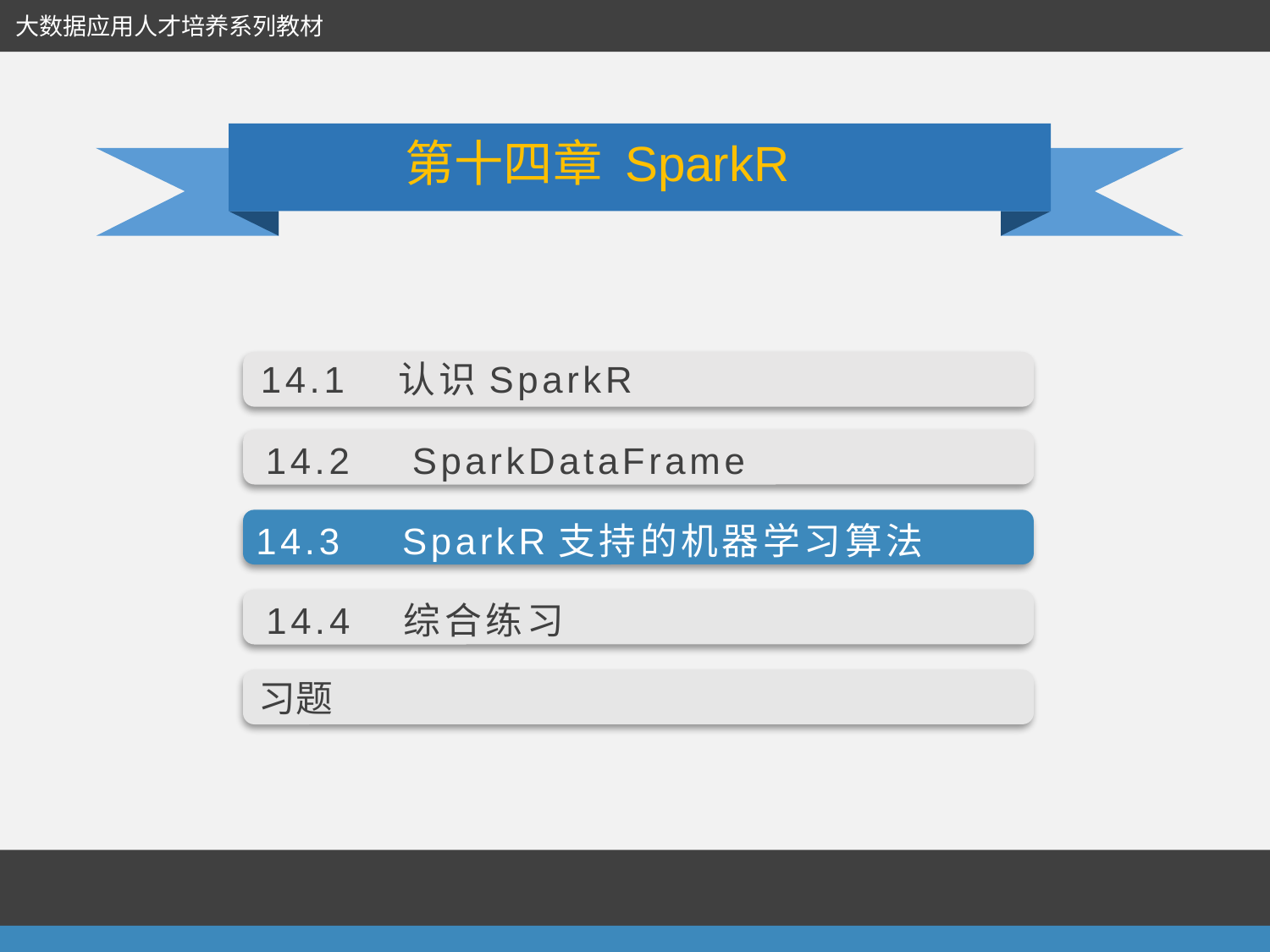

大数据应用人才培养系列教材

第十四章 SparkR
14.1　认识SparkR

14.2　SparkDataFrame

14.3　SparkR支持的机器学习算法

14.4　综合练习
习题